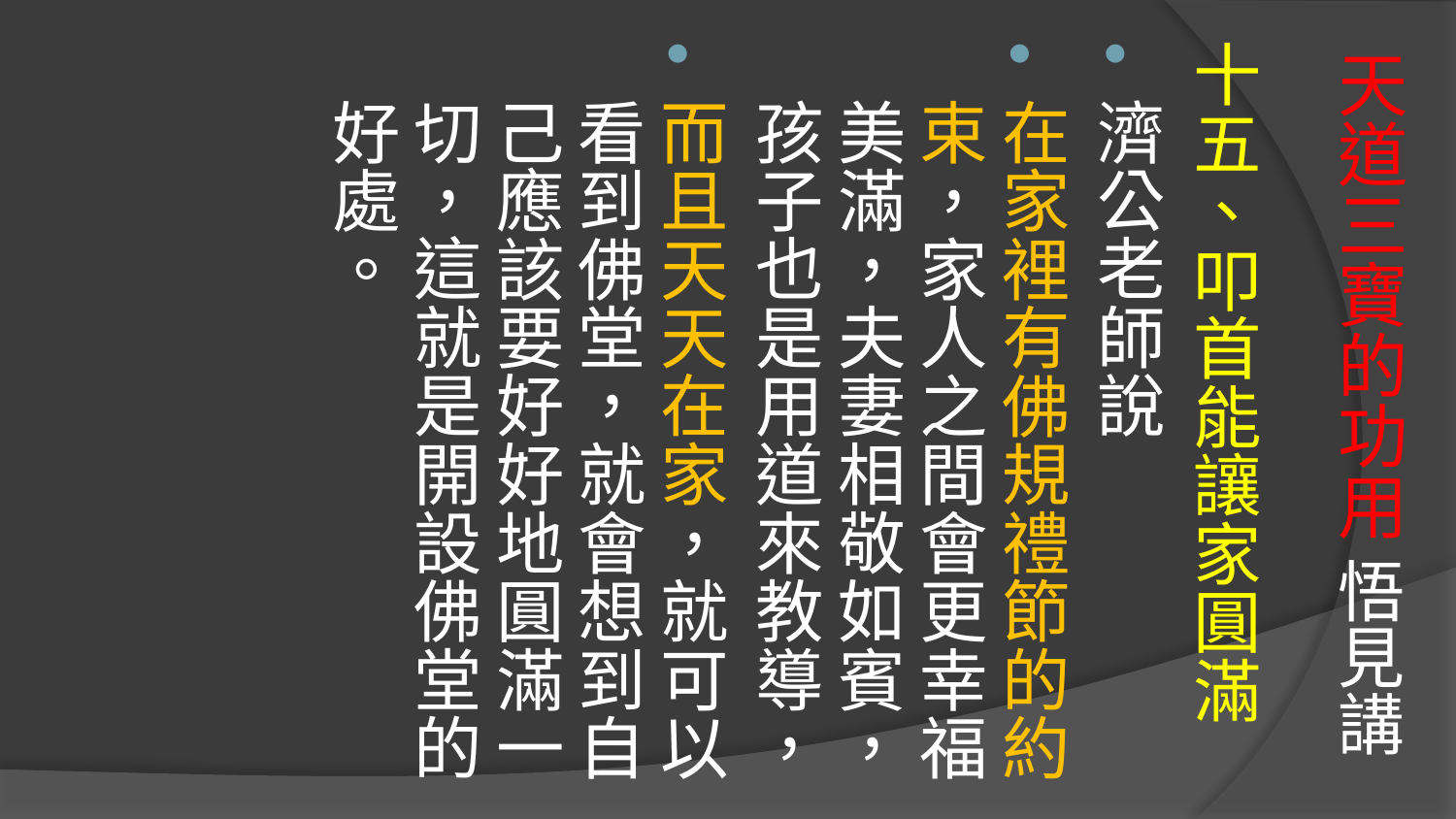

# 天道三寶的功用 悟見講
十五、叩首能讓家圓滿
濟公老師說
在家裡有佛規禮節的約束，家人之間會更幸福美滿，夫妻相敬如賓，孩子也是用道來教導，
而且天天在家，就可以看到佛堂，就會想到自己應該要好好地圓滿一切，這就是開設佛堂的好處。